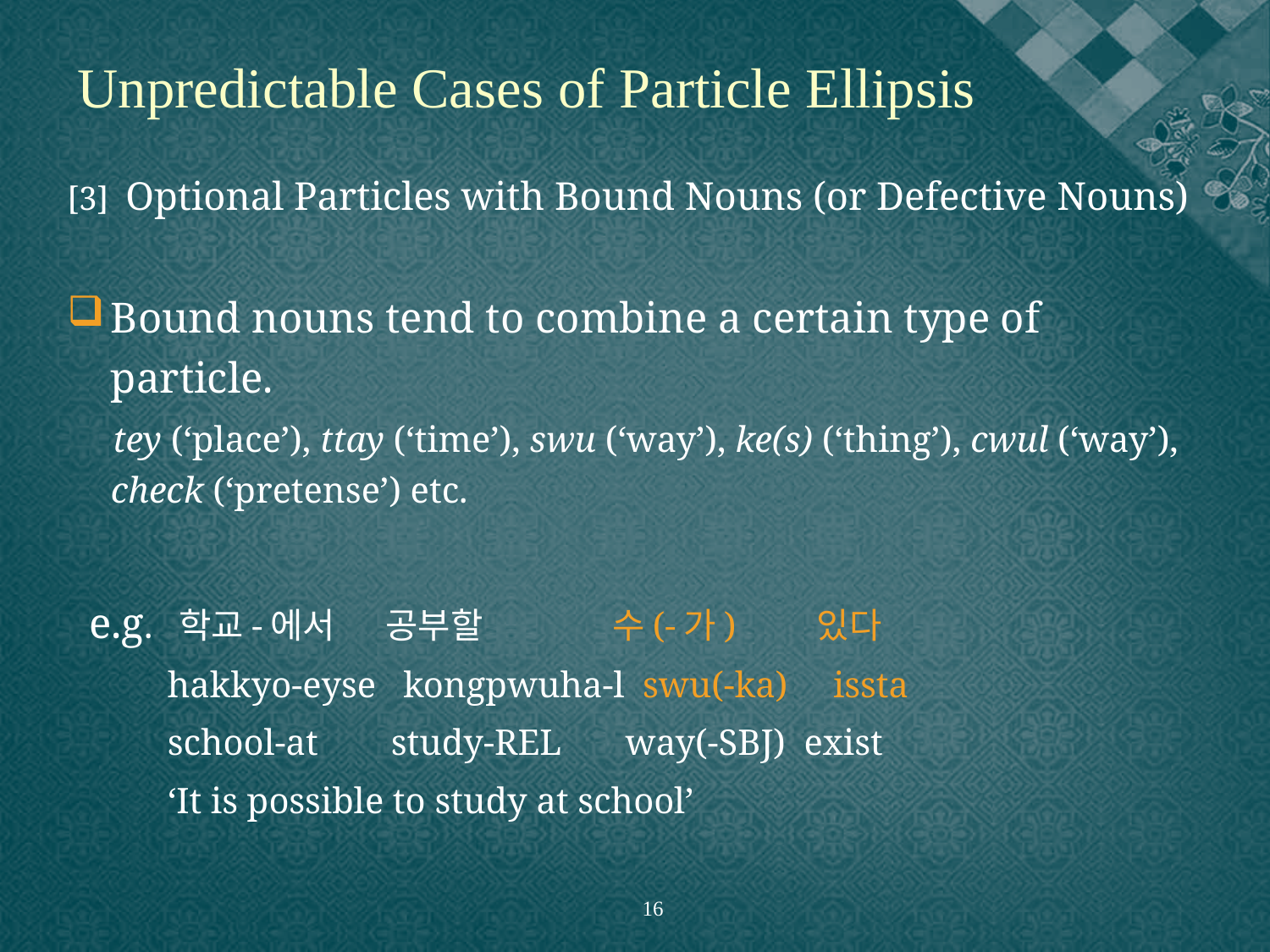

Unpredictable Cases of Particle Ellipsis
[3]  Optional Particles with Bound Nouns (or Defective Nouns)

Bound nouns tend to combine a certain type of particle.
     tey (‘place’), ttay (‘time’), swu (‘way’), ke(s) (‘thing’), cwul (‘way’), check (‘pretense’) etc.

  e.g.  학교-에서     공부할             수(-가)        있다
           hakkyo-eyse   kongpwuha-l  swu(-ka)     issta
           school-at        study-REL       way(-SBJ)  exist
           ‘It is possible to study at school’

16